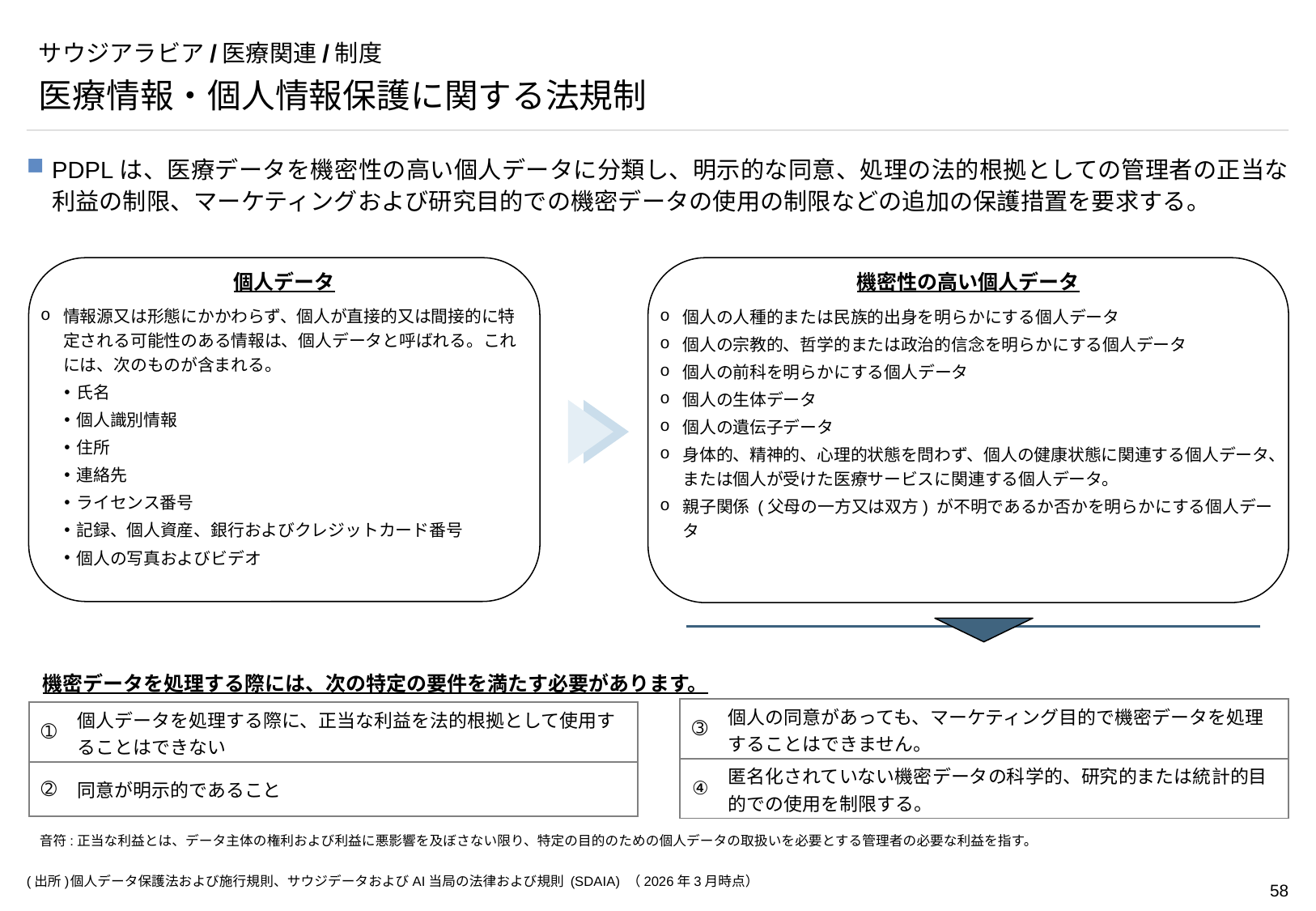

# サウジアラビア/医療関連/制度
医療情報・個人情報保護に関する法規制

PDPLは、医療データを機密性の高い個人データに分類し、明示的な同意、処理の法的根拠としての管理者の正当な利益の制限、マーケティングおよび研究目的での機密データの使用の制限などの追加の保護措置を要求する。

個人データ
情報源又は形態にかかわらず、個人が直接的又は間接的に特定される可能性のある情報は、個人データと呼ばれる。これには、次のものが含まれる。
氏名
個人識別情報
住所
連絡先
ライセンス番号
記録、個人資産、銀行およびクレジットカード番号
個人の写真およびビデオ

機密性の高い個人データ
個人の人種的または民族的出身を明らかにする個人データ
個人の宗教的、哲学的または政治的信念を明らかにする個人データ
個人の前科を明らかにする個人データ
個人の生体データ
個人の遺伝子データ
身体的、精神的、心理的状態を問わず、個人の健康状態に関連する個人データ、または個人が受けた医療サービスに関連する個人データ。
親子関係 (父母の一方又は双方) が不明であるか否かを明らかにする個人データ

機密データを処理する際には、次の特定の要件を満たす必要があります。
| ➂ | 個人の同意があっても、マーケティング目的で機密データを処理することはできません。 |
| --- | --- |
| ④ | 匿名化されていない機密データの科学的、研究的または統計的目的での使用を制限する。 |
| ➀ | 個人データを処理する際に、正当な利益を法的根拠として使用することはできない |
| --- | --- |
| ➁ | 同意が明示的であること |
音符:正当な利益とは、データ主体の権利および利益に悪影響を及ぼさない限り、特定の目的のための個人データの取扱いを必要とする管理者の必要な利益を指す。
(出所)	個人データ保護法および施行規則、サウジデータおよびAI当局の法律および規則 (SDAIA) （2026年3月時点）